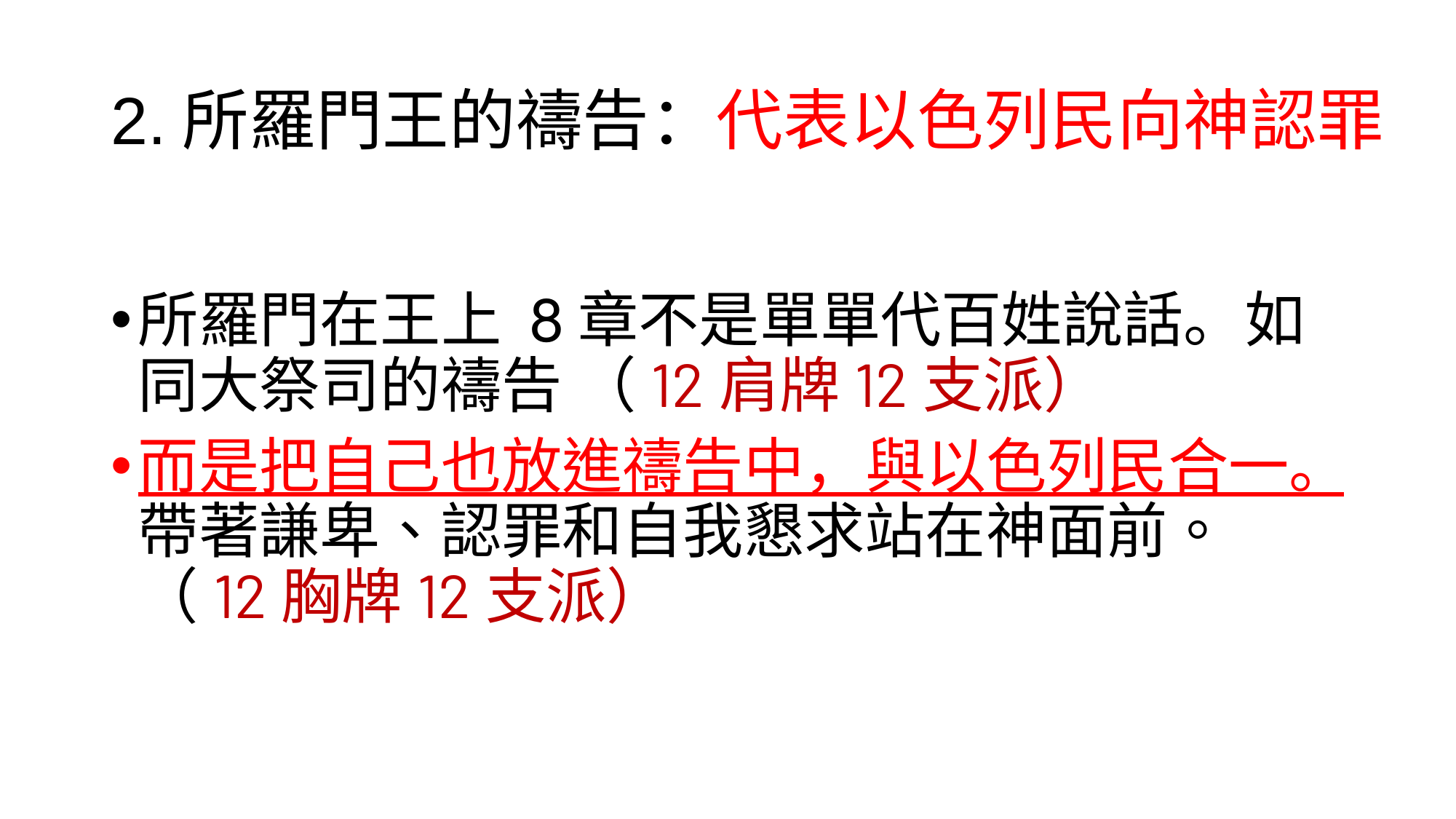

# 2.所羅門王的禱告：代表以色列民向神認罪

所羅門在王上 8章不是單單代百姓說話。如同大祭司的禱告 （12肩牌12支派）
而是把自己也放進禱告中，與以色列民合一。帶著謙卑、認罪和自我懇求站在神面前。 （12胸牌12支派）